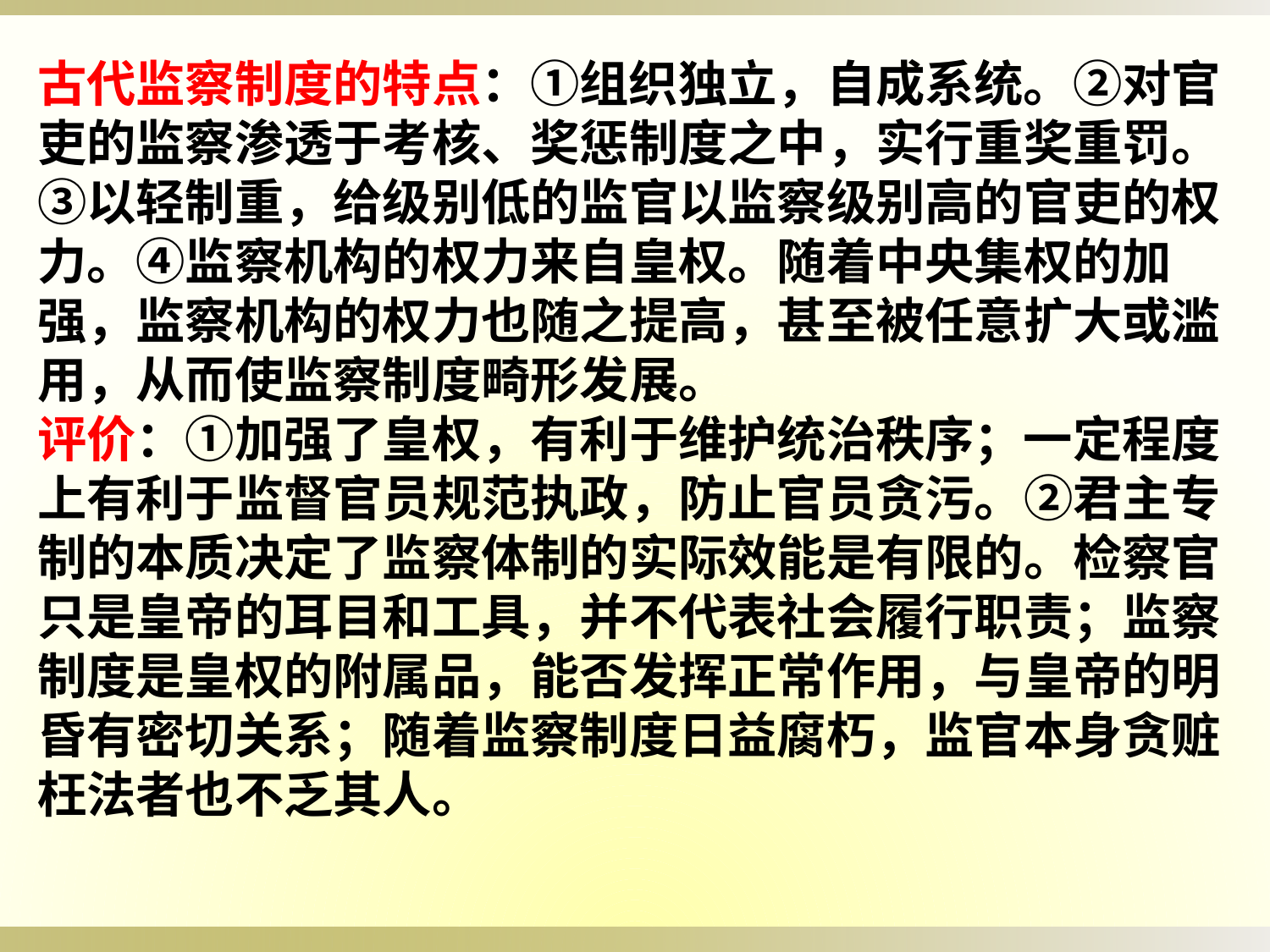

古代监察制度的特点：①组织独立，自成系统。②对官吏的监察渗透于考核、奖惩制度之中，实行重奖重罚。③以轻制重，给级别低的监官以监察级别高的官吏的权力。④监察机构的权力来自皇权。随着中央集权的加强，监察机构的权力也随之提高，甚至被任意扩大或滥用，从而使监察制度畸形发展。
评价：①加强了皇权，有利于维护统治秩序；一定程度上有利于监督官员规范执政，防止官员贪污。②君主专制的本质决定了监察体制的实际效能是有限的。检察官只是皇帝的耳目和工具，并不代表社会履行职责；监察制度是皇权的附属品，能否发挥正常作用，与皇帝的明昏有密切关系；随着监察制度日益腐朽，监官本身贪赃枉法者也不乏其人。